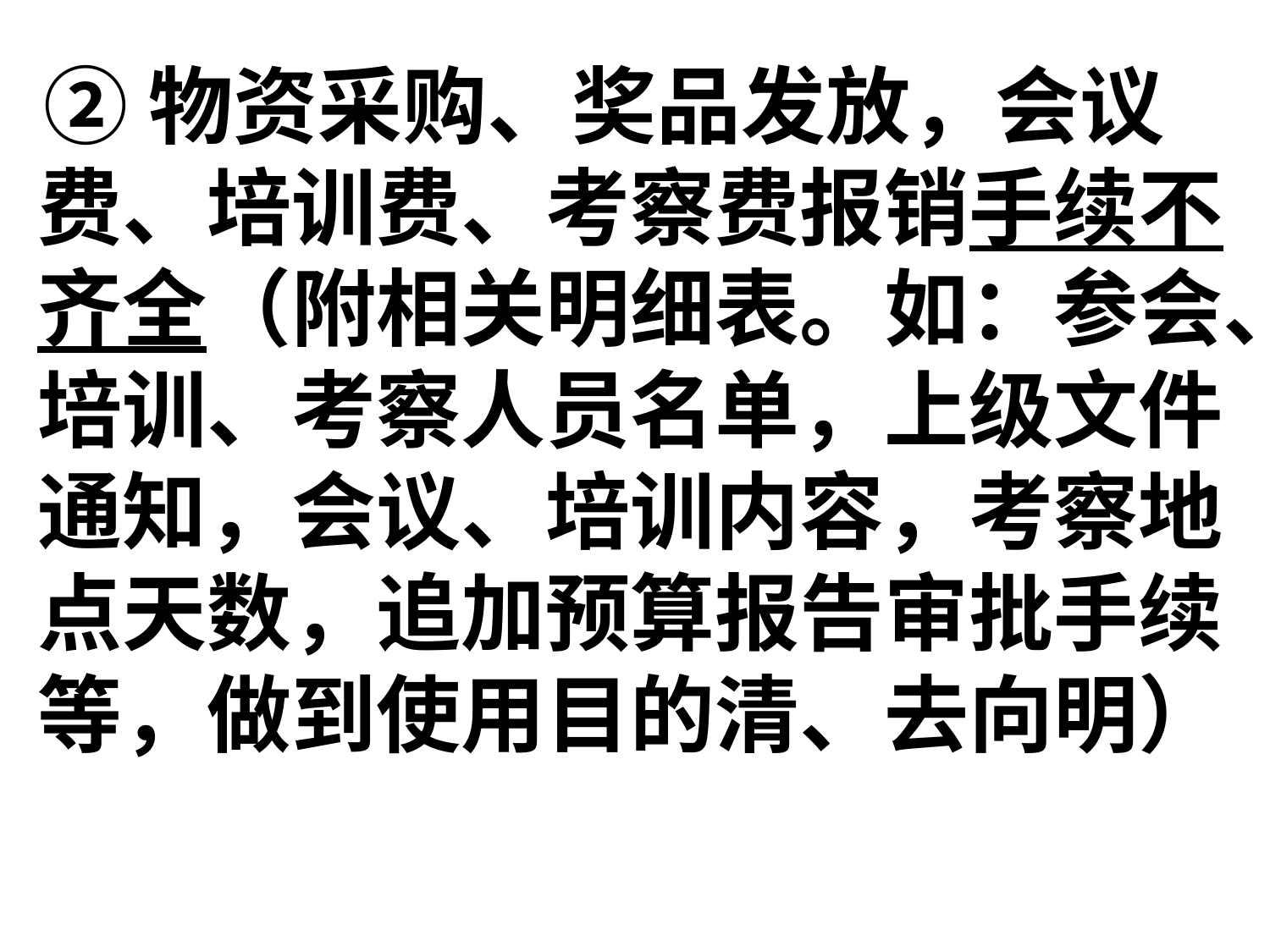

#
 ②物资采购、奖品发放，会议费、培训费、考察费报销手续不齐全（附相关明细表。如：参会、培训、考察人员名单，上级文件通知，会议、培训内容，考察地点天数，追加预算报告审批手续等，做到使用目的清、去向明）